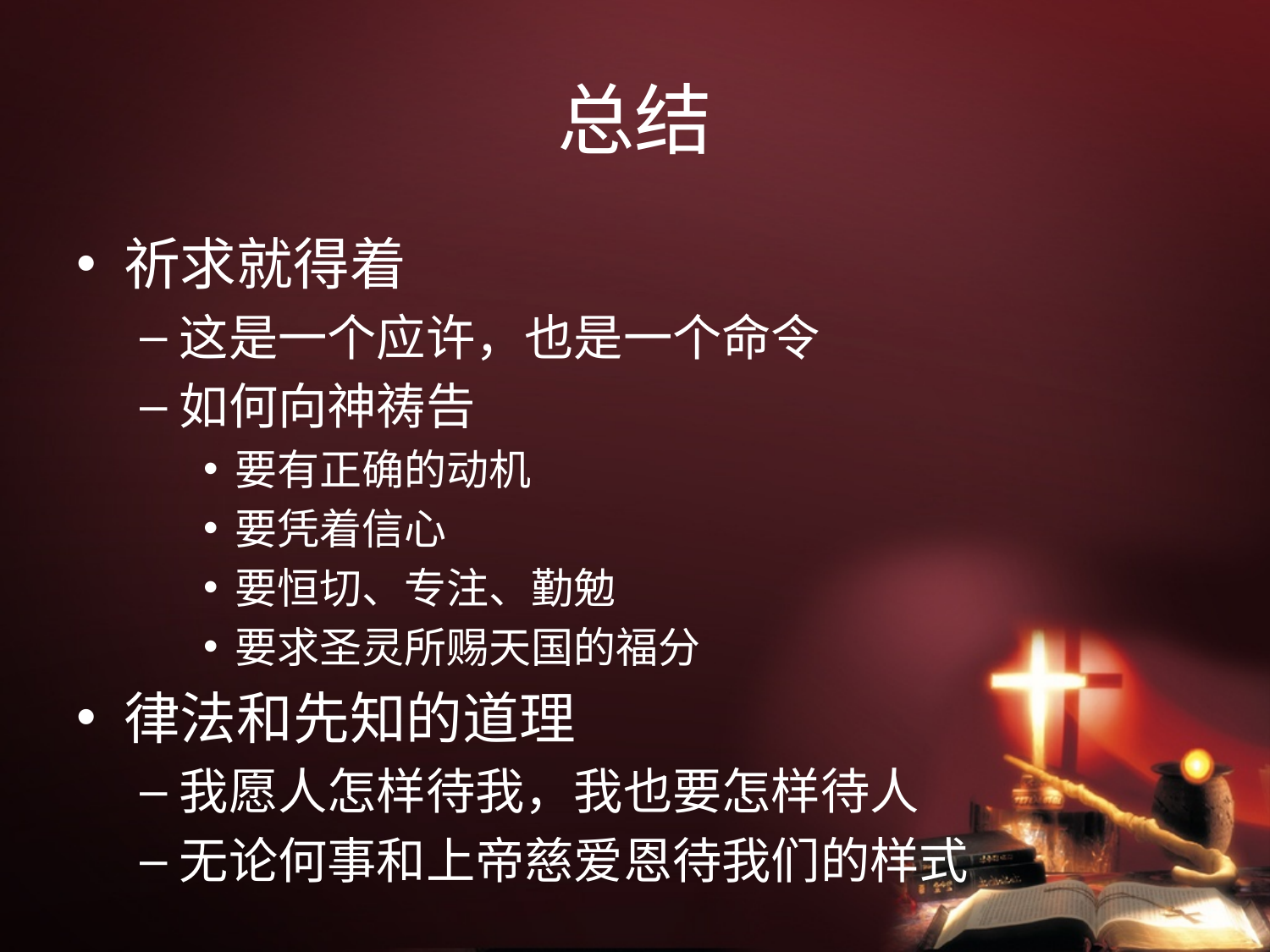

# 总结
祈求就得着
这是一个应许，也是一个命令
如何向神祷告
要有正确的动机
要凭着信心
要恒切、专注、勤勉
要求圣灵所赐天国的福分
律法和先知的道理
我愿人怎样待我，我也要怎样待人
无论何事和上帝慈爱恩待我们的样式